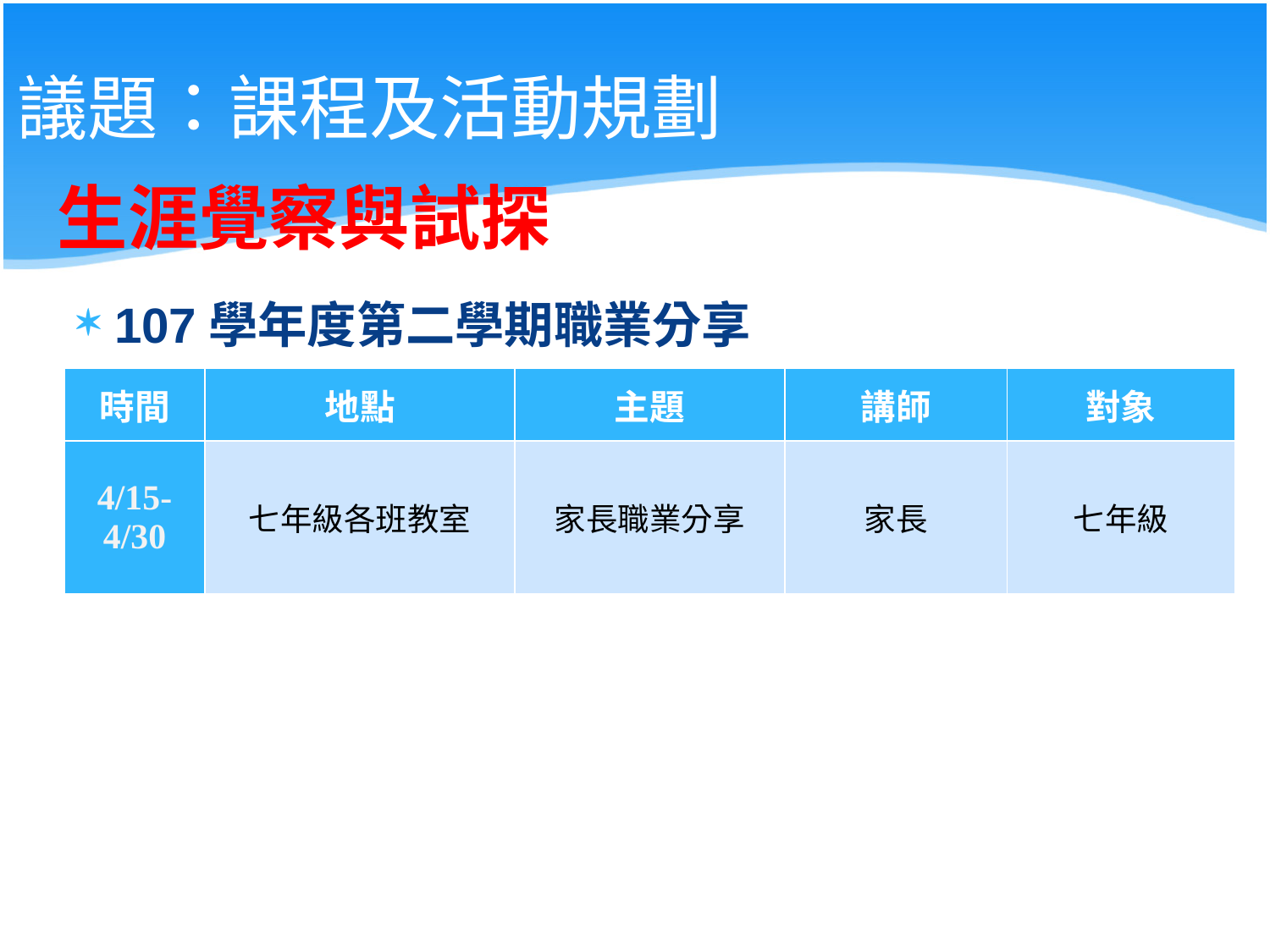

# 議題：課程及活動規劃
生涯覺察與試探
107學年度第二學期職業分享
| 時間 | 地點 | 主題 | 講師 | 對象 |
| --- | --- | --- | --- | --- |
| 4/15-4/30 | 七年級各班教室 | 家長職業分享 | 家長 | 七年級 |